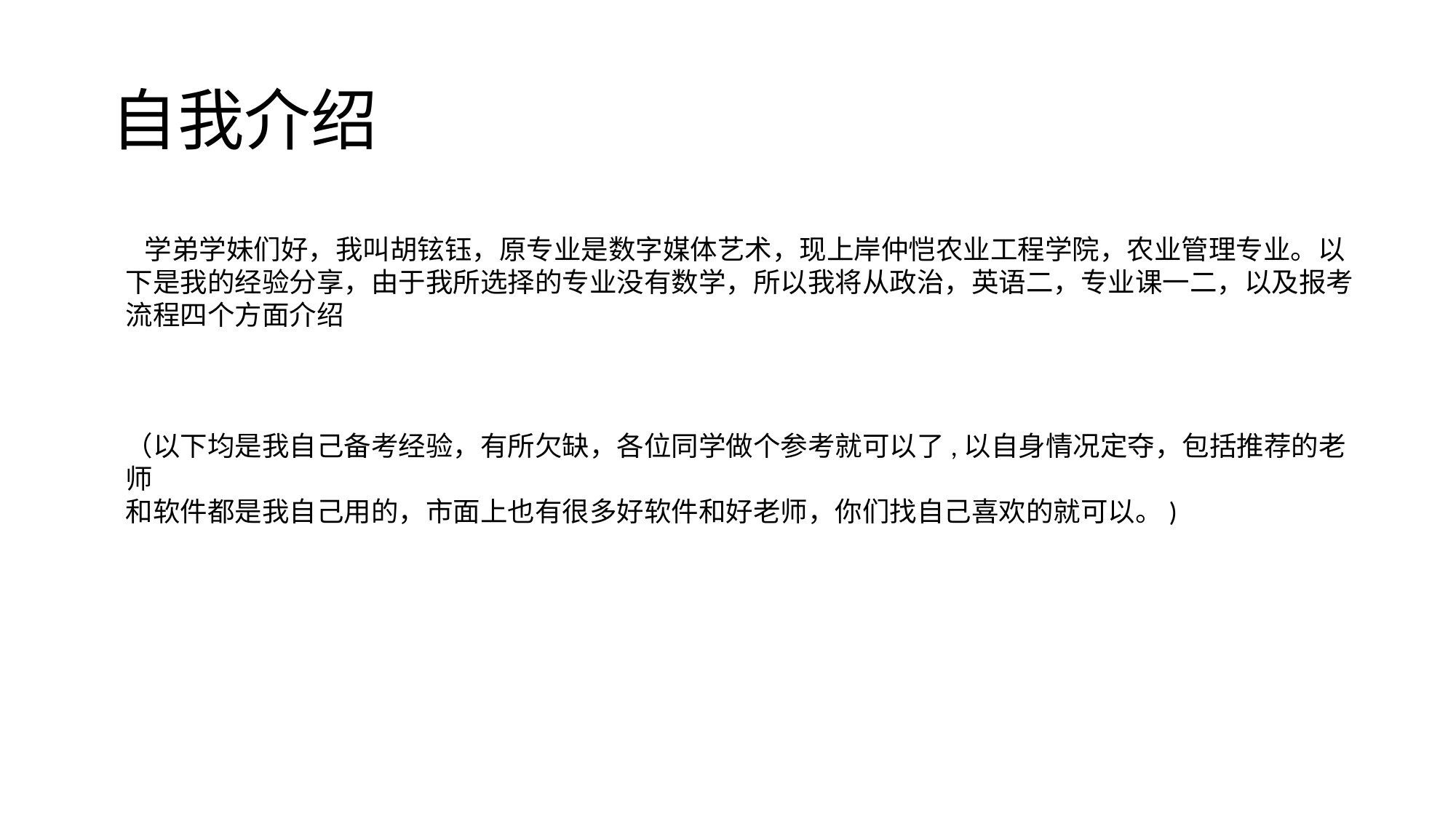

# 自我介绍
  学弟学妹们好，我叫胡铉钰，原专业是数字媒体艺术，现上岸仲恺农业工程学院，农业管理专业。以下是我的经验分享，由于我所选择的专业没有数学，所以我将从政治，英语二，专业课一二，以及报考流程四个方面介绍

（以下均是我自己备考经验，有所欠缺，各位同学做个参考就可以了,以自身情况定夺，包括推荐的老师
和软件都是我自己用的，市面上也有很多好软件和好老师，你们找自己喜欢的就可以。)